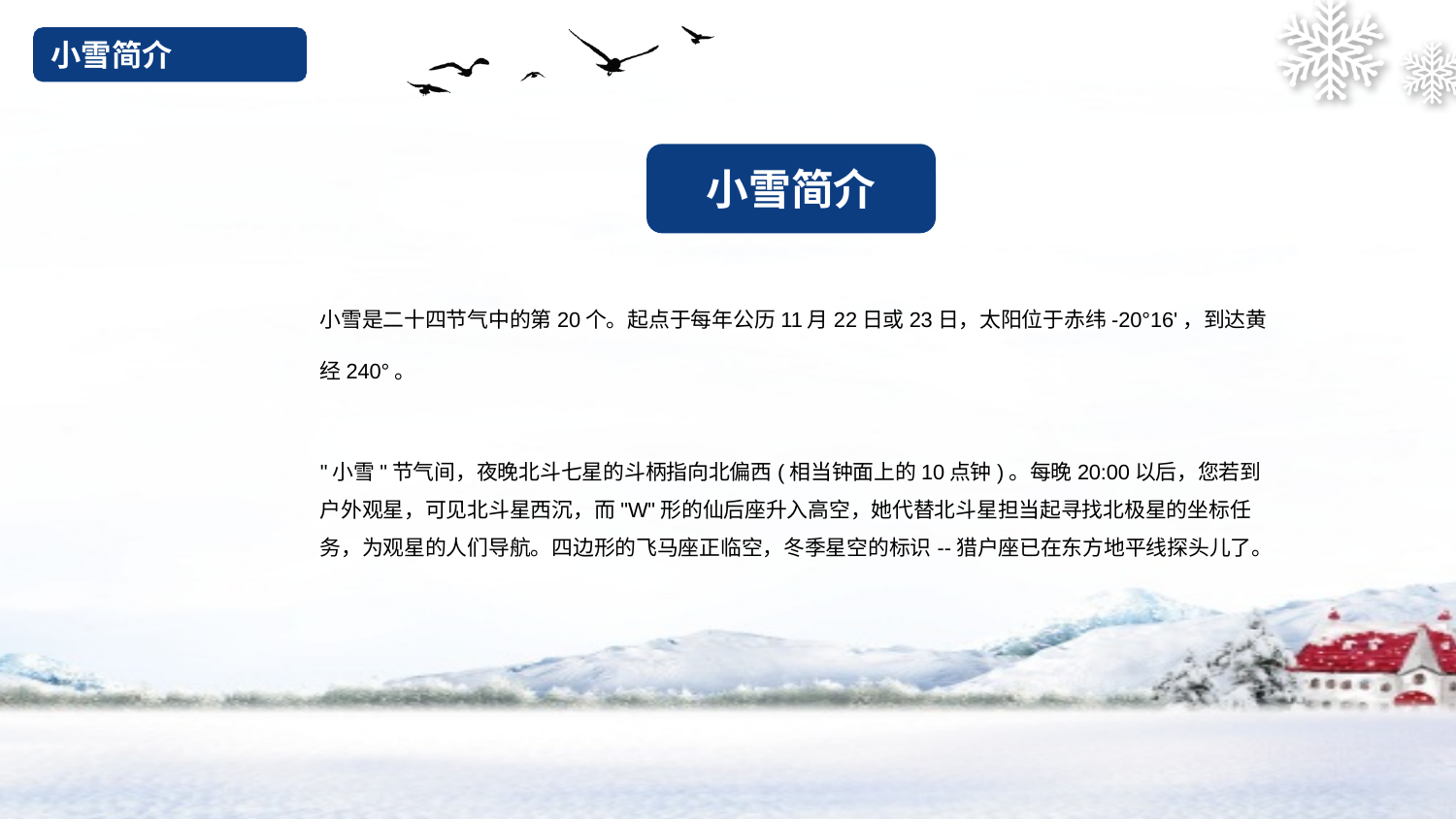

小雪简介
小雪简介
小雪是二十四节气中的第20个。起点于每年公历11月22日或23日，太阳位于赤纬-20°16'，到达黄经240°。
"小雪"节气间，夜晚北斗七星的斗柄指向北偏西(相当钟面上的10点钟)。每晚20:00以后，您若到户外观星，可见北斗星西沉，而"W"形的仙后座升入高空，她代替北斗星担当起寻找北极星的坐标任务，为观星的人们导航。四边形的飞马座正临空，冬季星空的标识--猎户座已在东方地平线探头儿了。